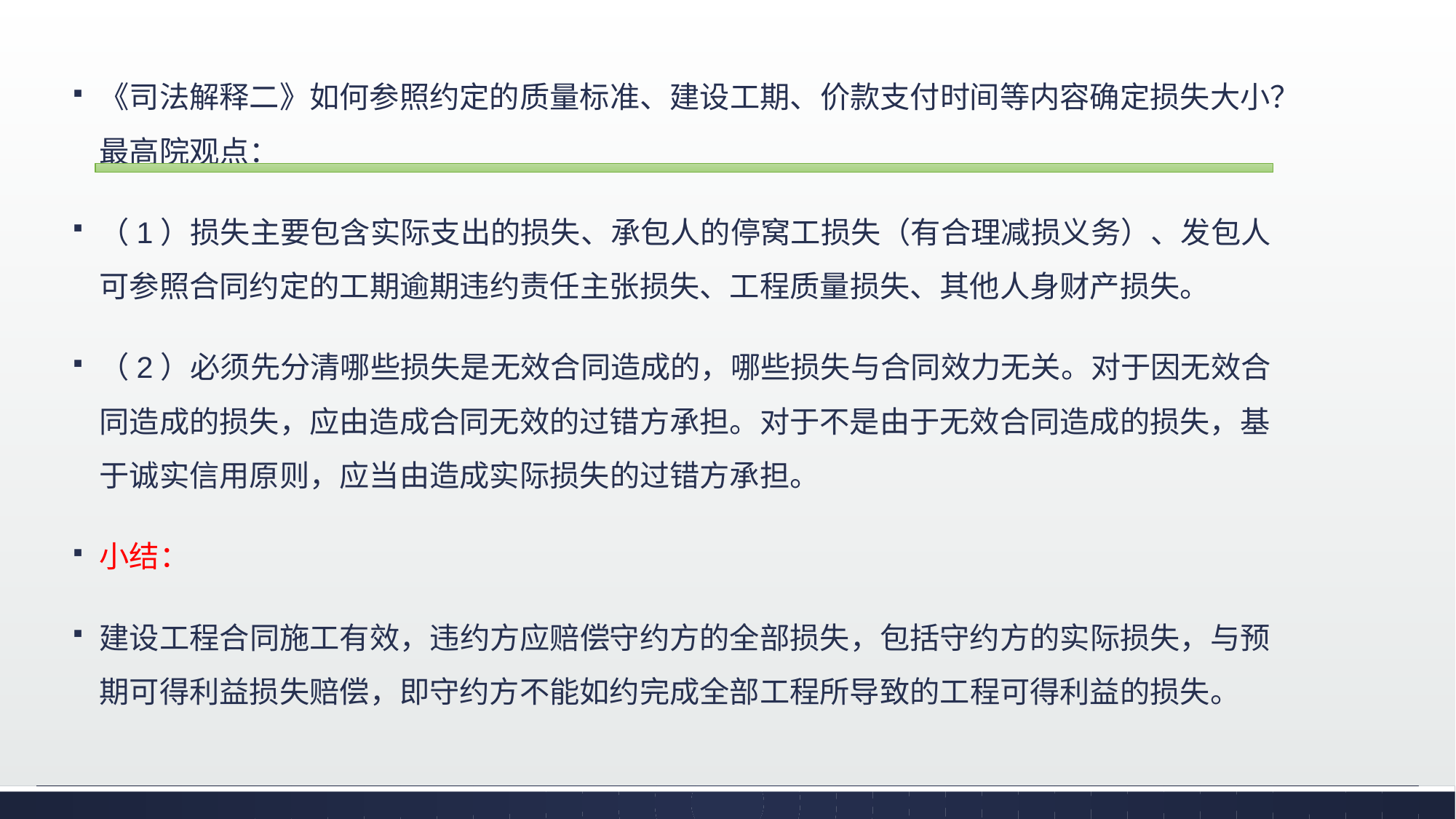

《司法解释二》如何参照约定的质量标准、建设工期、价款支付时间等内容确定损失大小？最高院观点：
（1）损失主要包含实际支出的损失、承包人的停窝工损失（有合理减损义务）、发包人可参照合同约定的工期逾期违约责任主张损失、工程质量损失、其他人身财产损失。
（2）必须先分清哪些损失是无效合同造成的，哪些损失与合同效力无关。对于因无效合同造成的损失，应由造成合同无效的过错方承担。对于不是由于无效合同造成的损失，基于诚实信用原则，应当由造成实际损失的过错方承担。
小结：
建设工程合同施工有效，违约方应赔偿守约方的全部损失，包括守约方的实际损失，与预期可得利益损失赔偿，即守约方不能如约完成全部工程所导致的工程可得利益的损失。